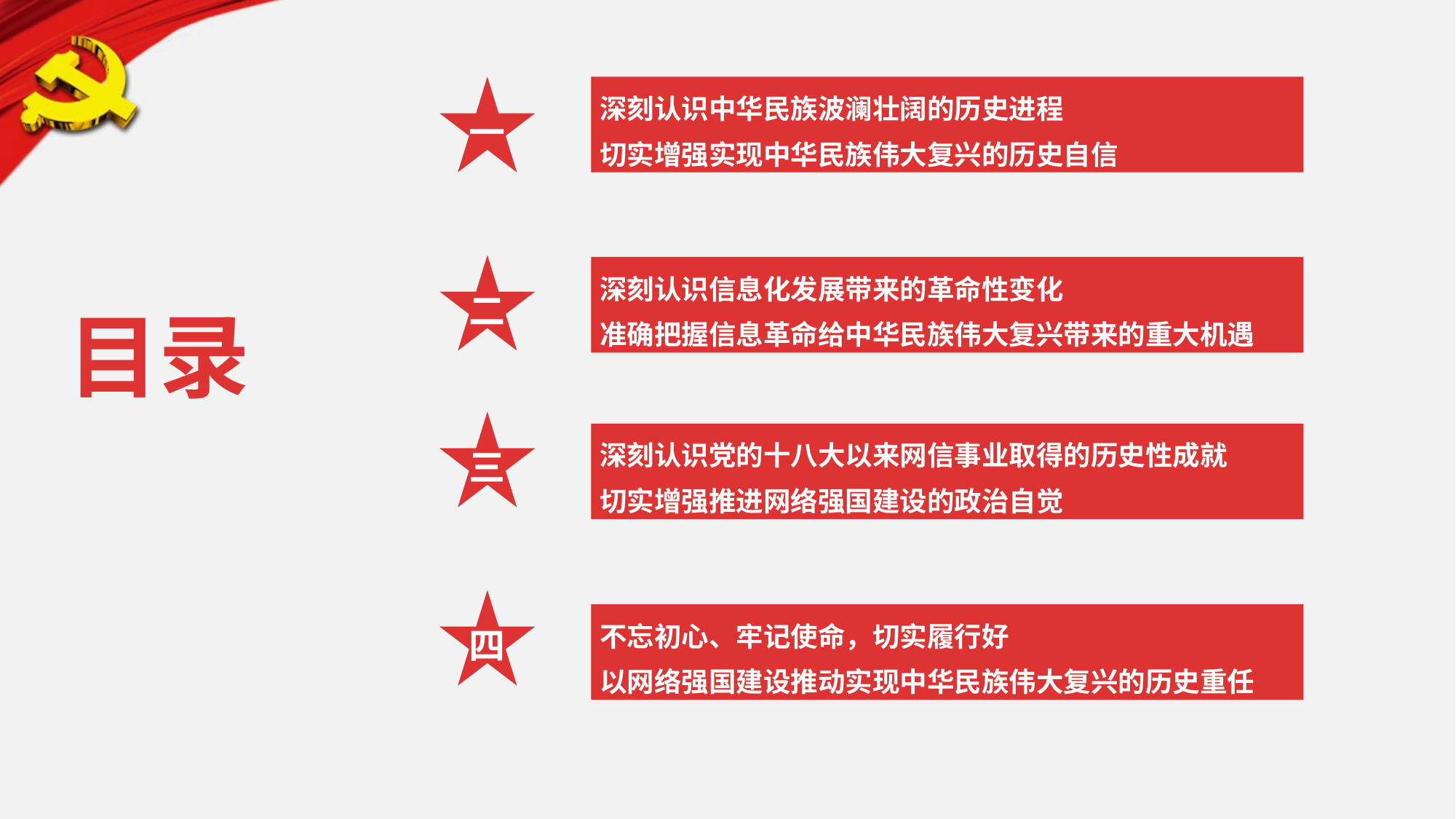

一
深刻认识中华民族波澜壮阔的历史进程
切实增强实现中华民族伟大复兴的历史自信
二
深刻认识信息化发展带来的革命性变化
准确把握信息革命给中华民族伟大复兴带来的重大机遇
目录
三
深刻认识党的十八大以来网信事业取得的历史性成就
切实增强推进网络强国建设的政治自觉
四
不忘初心、牢记使命，切实履行好
以网络强国建设推动实现中华民族伟大复兴的历史重任